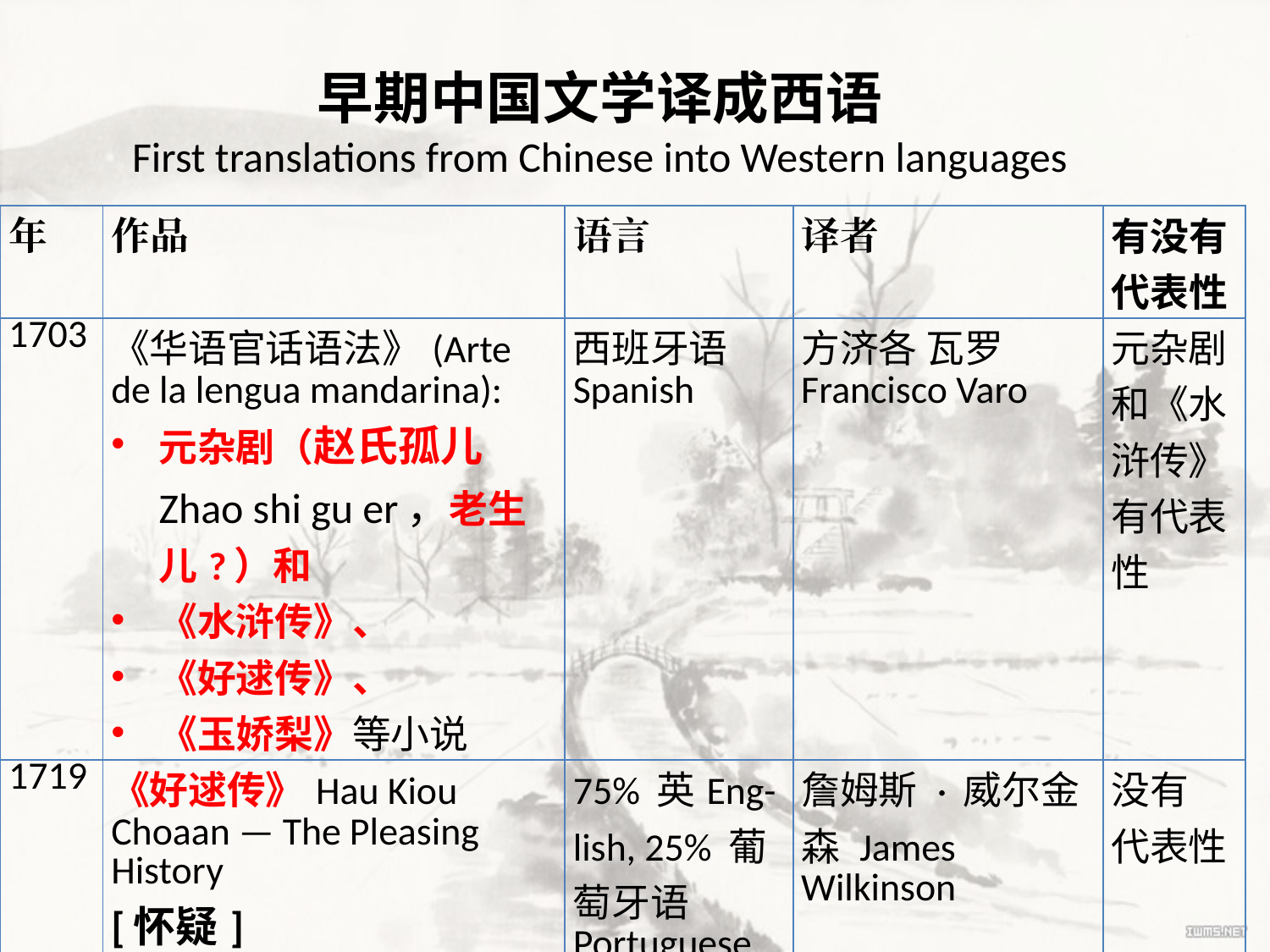

早期中国文学译成西语
First translations from Chinese into Western languages
| 年 | 作品 | 语言 | 译者 | 有没有 代表性 |
| --- | --- | --- | --- | --- |
| 1703 | 《华语官话语法》(Arte de la lengua manda­ri­na): 元杂剧（赵氏孤儿 Zhao shi gu er，老生儿?）和 《水浒传》、 《好逑传》、 《玉娇梨》等小说 | 西班牙语 Spanish | 方济各 瓦罗 Francisco Varo | 元杂剧和《水浒传》有代表性 |
| 1719 | 《好逑传》Hau Kiou Choaan — The Pleasing History [怀疑] | 75% 英Eng-lish, 25% 葡萄牙语Portuguese | 詹姆斯 · 威尔金森 James Wilkinson | 没有 代表性 |
| 1720 | 《道德经》Daodejing | 拉丁语 Latin | 聂若翰[?] Jean-François Noëlas | （非 文学） |